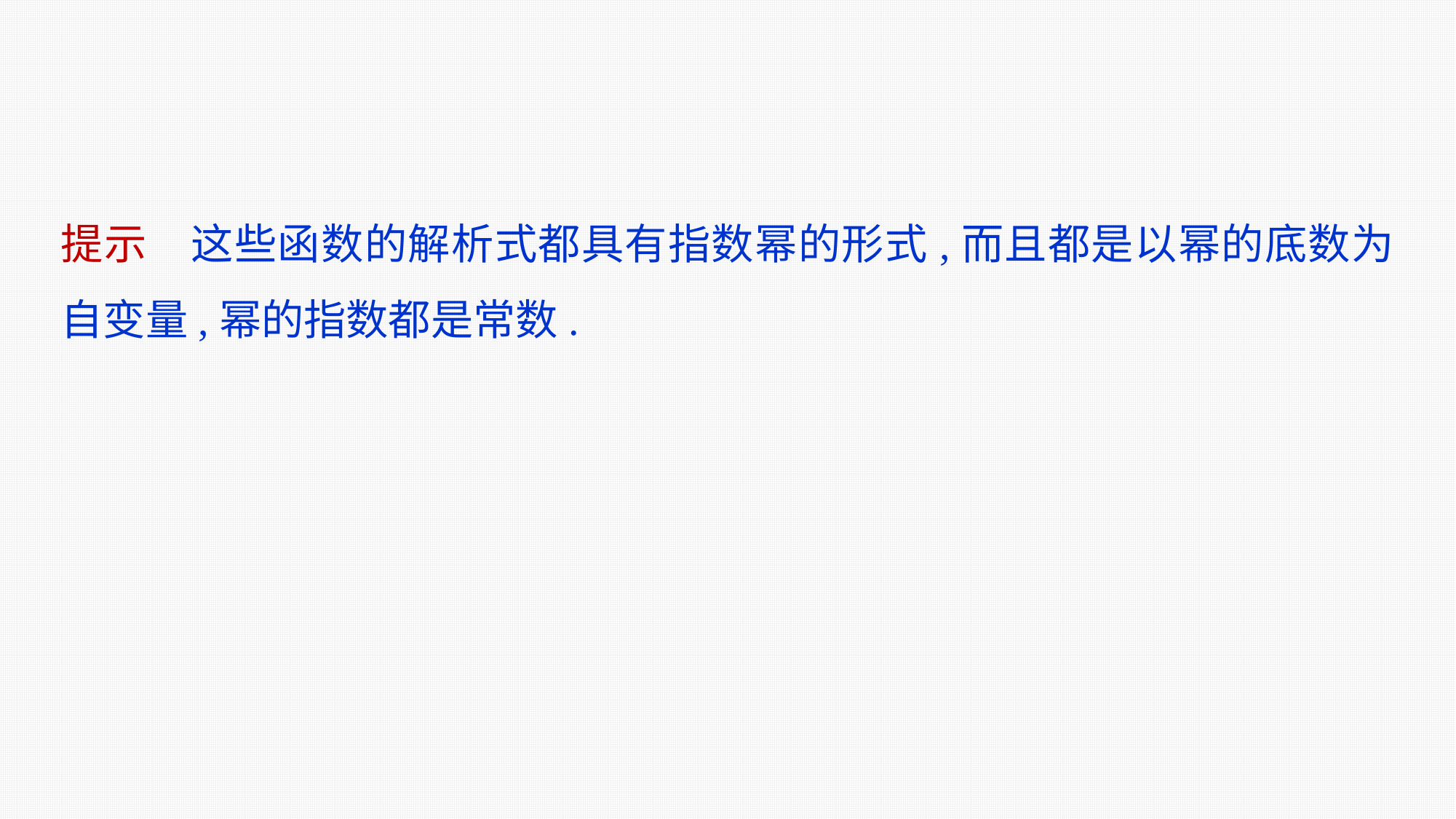

提示　这些函数的解析式都具有指数幂的形式,而且都是以幂的底数为自变量,幂的指数都是常数.